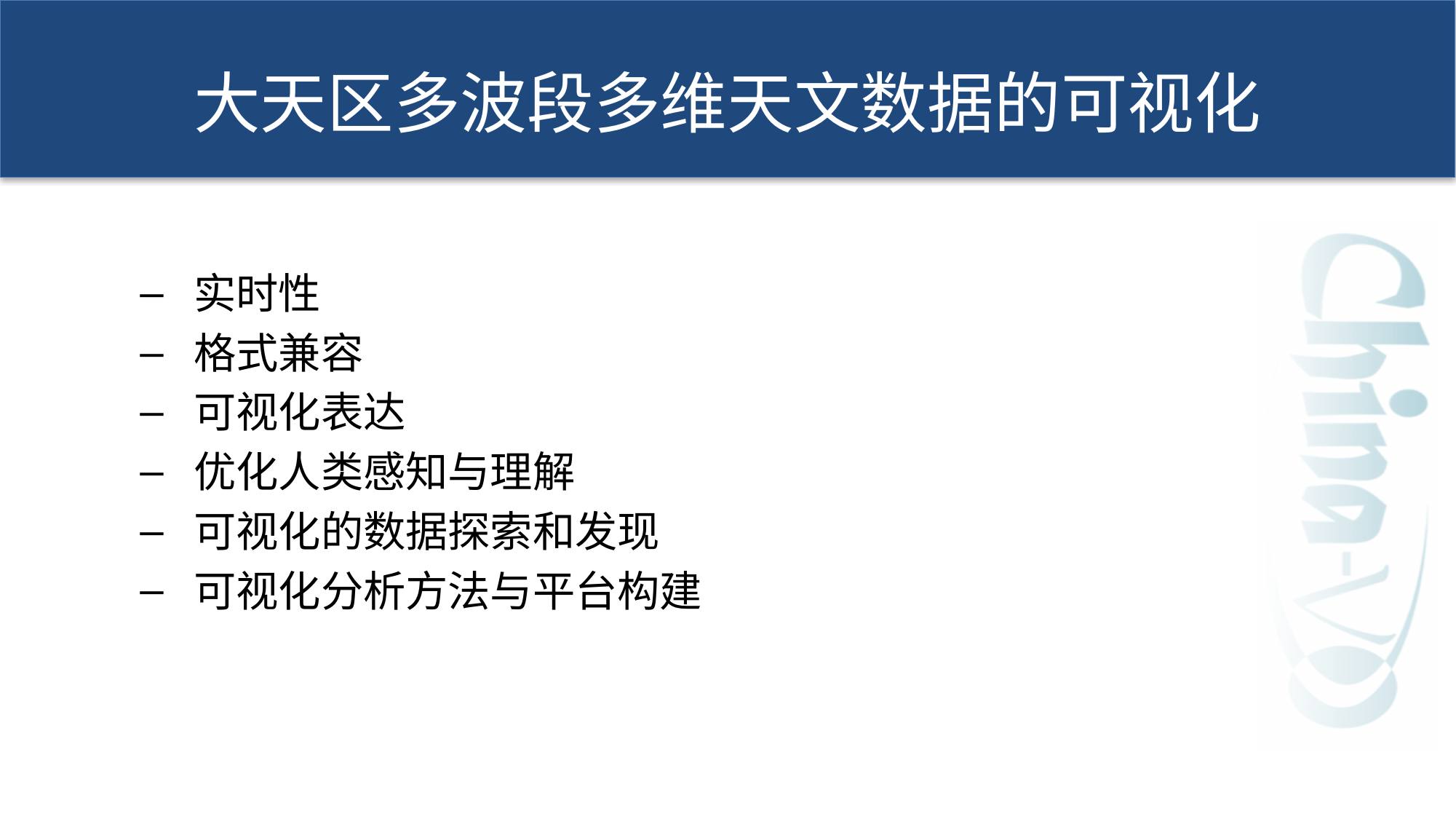

# 大天区多波段多维天文数据的可视化

 实时性
 格式兼容
 可视化表达
 优化人类感知与理解
 可视化的数据探索和发现
 可视化分析方法与平台构建